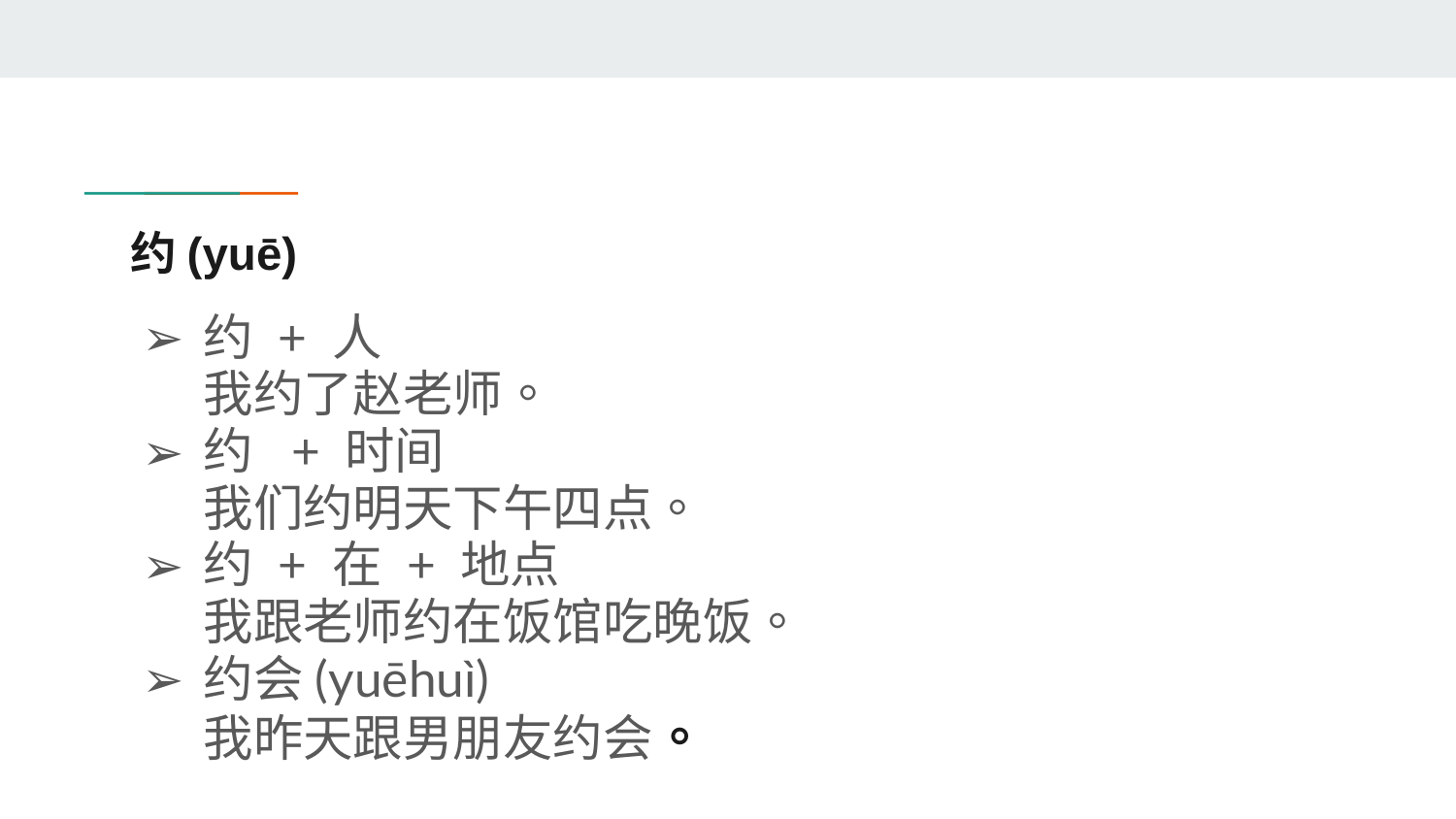

# 约(yuē)
约 + 人
我约了赵老师。
约  + 时间
我们约明天下午四点。
约 + 在 + 地点
我跟老师约在饭馆吃晚饭。
约会(yuēhuì)
我昨天跟男朋友约会。